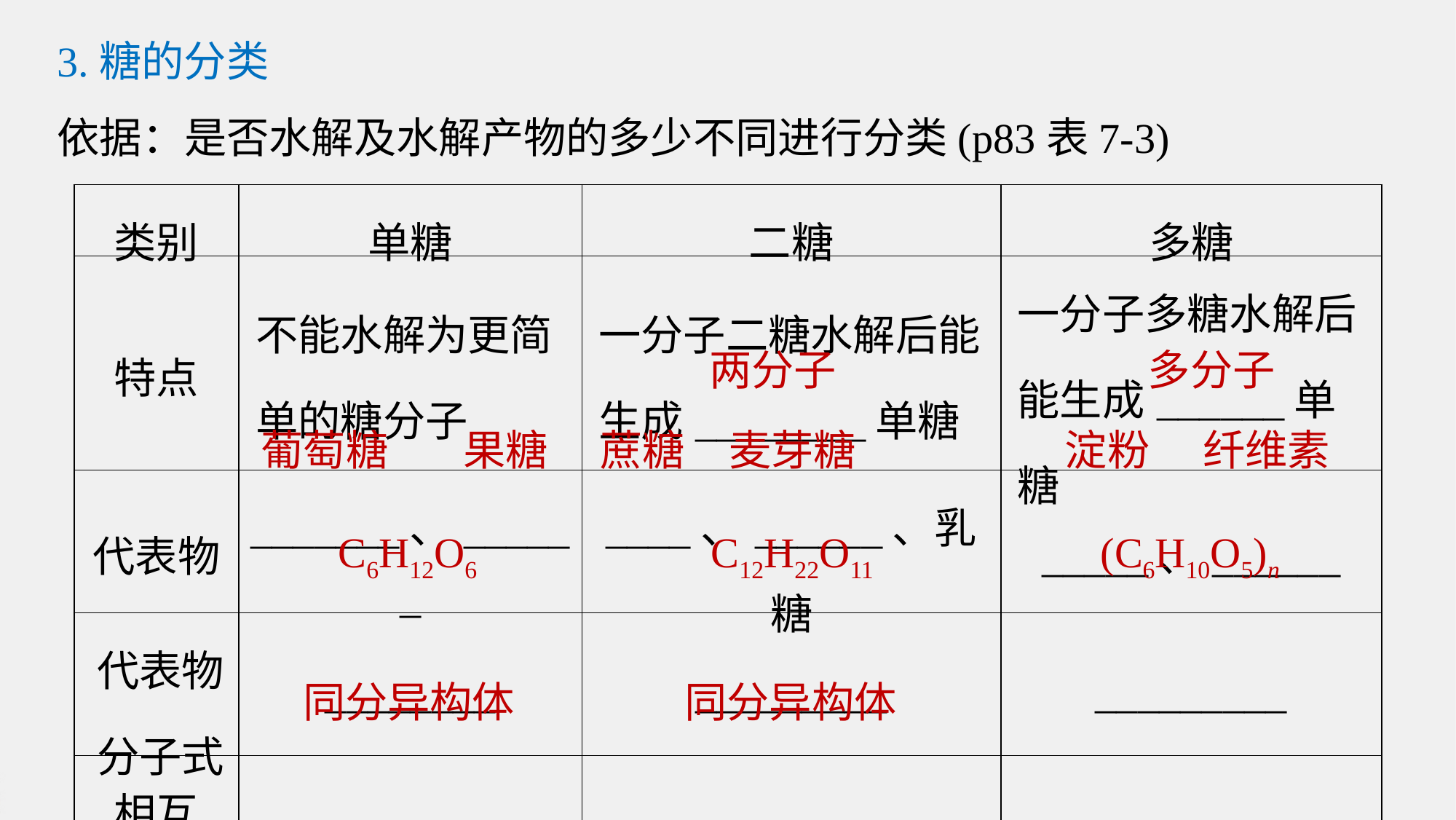

3.糖的分类
依据：是否水解及水解产物的多少不同进行分类(p83表7-3)
| 类别 | 单糖 | 二糖 | 多糖 |
| --- | --- | --- | --- |
| 特点 | 不能水解为更简单的糖分子 | 一分子二糖水解后能生成\_\_\_\_\_\_\_\_单糖 | 一分子多糖水解后能生成\_\_\_\_\_\_单糖 |
| 代表物 | \_\_\_\_\_\_\_、\_\_\_\_\_\_ | \_\_\_\_、\_\_\_\_\_\_、乳糖 | \_\_\_\_\_、\_\_\_\_\_\_ |
| 代表物 分子式 | \_\_\_\_\_\_\_\_ | \_\_\_\_\_\_\_\_\_ | \_\_\_\_\_\_\_\_\_ |
| 相互 关系 | \_\_\_\_\_\_\_\_\_\_ | \_\_\_\_\_\_\_\_\_\_ | 不属于同分异构体 |
两分子
多分子
葡萄糖
果糖
蔗糖
麦芽糖
淀粉
纤维素
C6H12O6
C12H22O11
(C6H10O5)n
同分异构体
同分异构体